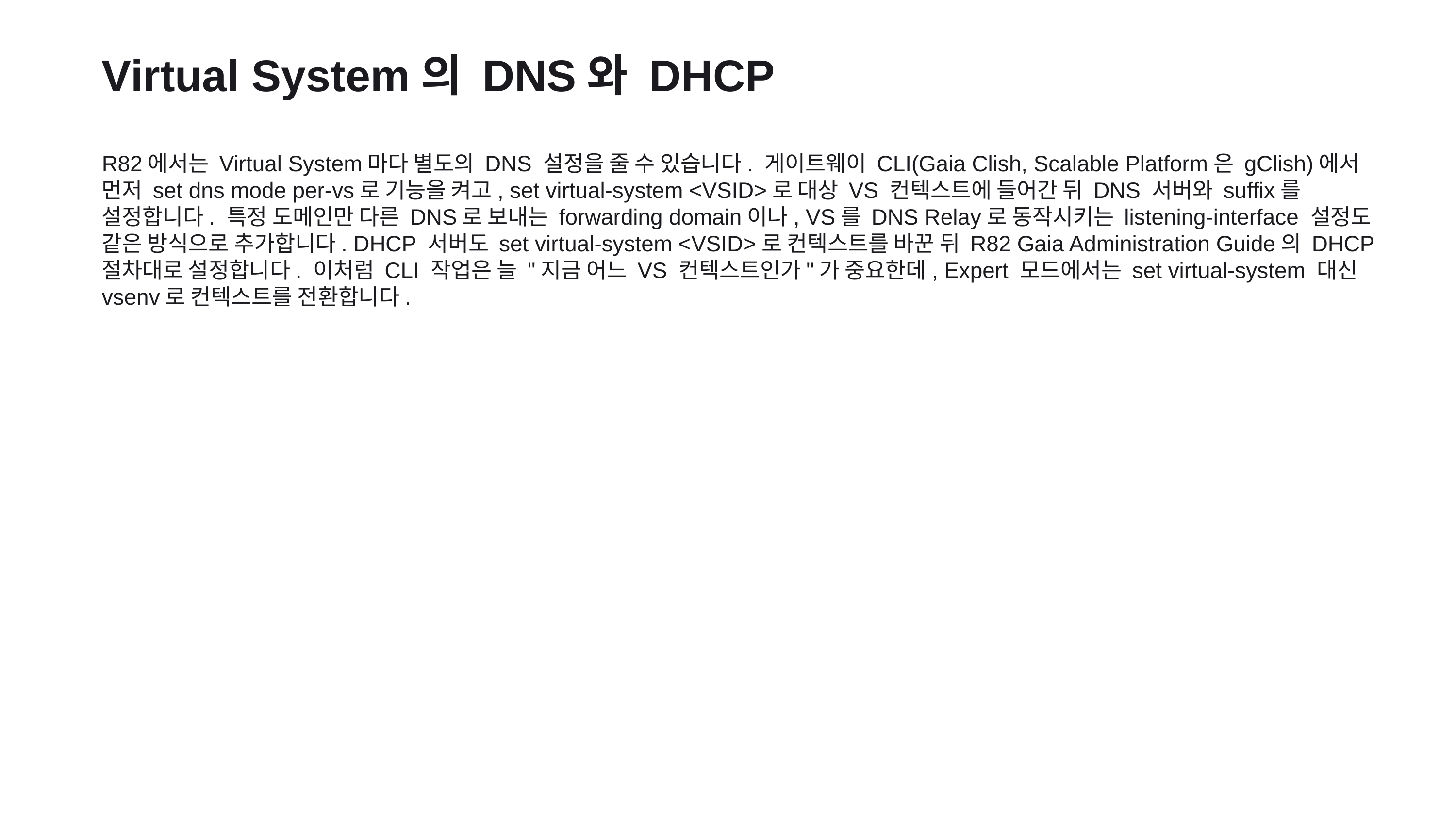

Virtual System의 DNS와 DHCP
R82에서는 Virtual System마다 별도의 DNS 설정을 줄 수 있습니다. 게이트웨이 CLI(Gaia Clish, Scalable Platform은 gClish)에서 먼저 set dns mode per-vs로 기능을 켜고, set virtual-system <VSID>로 대상 VS 컨텍스트에 들어간 뒤 DNS 서버와 suffix를 설정합니다. 특정 도메인만 다른 DNS로 보내는 forwarding domain이나, VS를 DNS Relay로 동작시키는 listening-interface 설정도 같은 방식으로 추가합니다. DHCP 서버도 set virtual-system <VSID>로 컨텍스트를 바꾼 뒤 R82 Gaia Administration Guide의 DHCP 절차대로 설정합니다. 이처럼 CLI 작업은 늘 "지금 어느 VS 컨텍스트인가"가 중요한데, Expert 모드에서는 set virtual-system 대신 vsenv로 컨텍스트를 전환합니다.